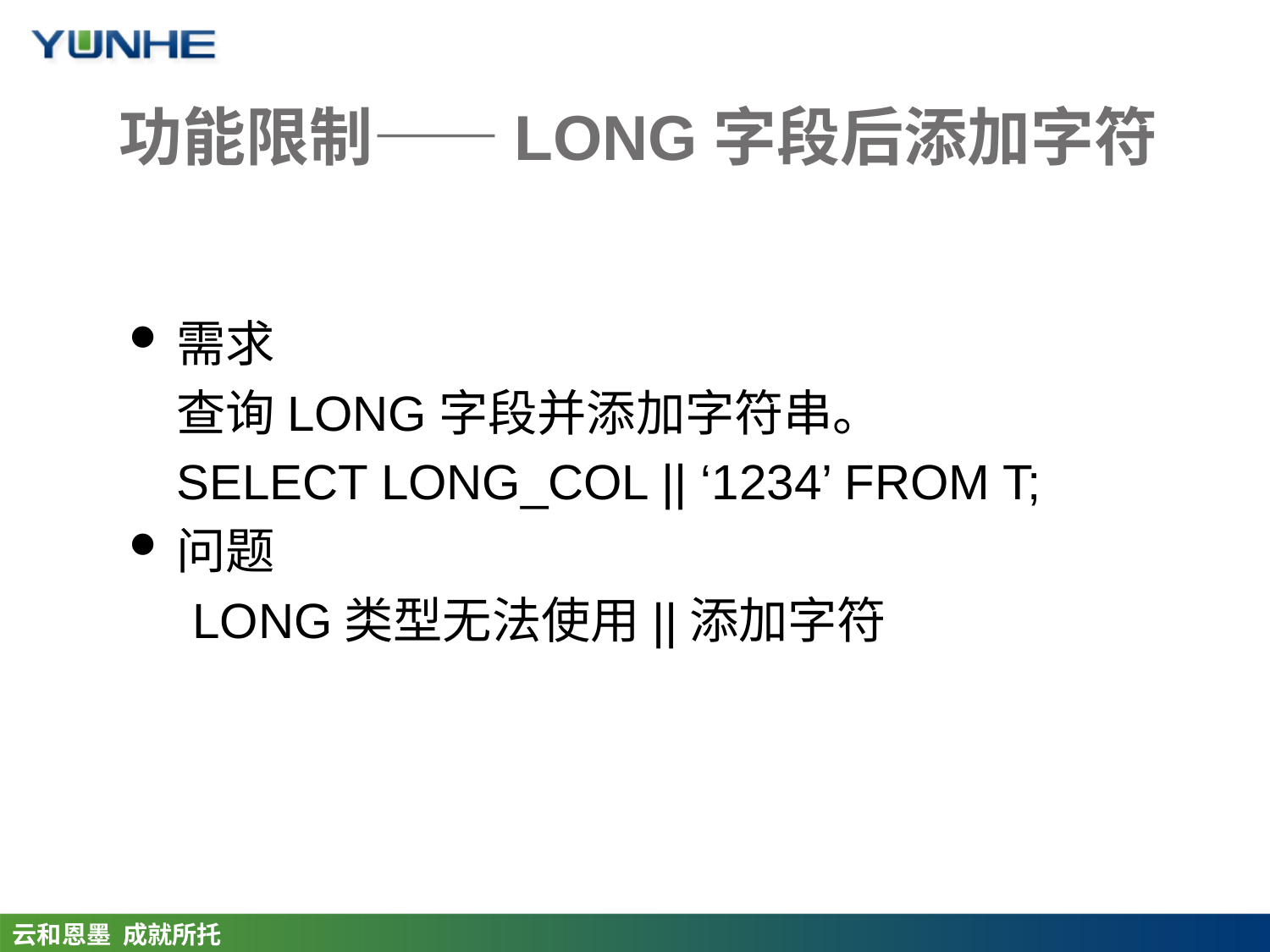

# 功能限制——LONG字段后添加字符
需求
	查询LONG字段并添加字符串。
	SELECT LONG_COL || ‘1234’ FROM T;
问题
LONG类型无法使用||添加字符